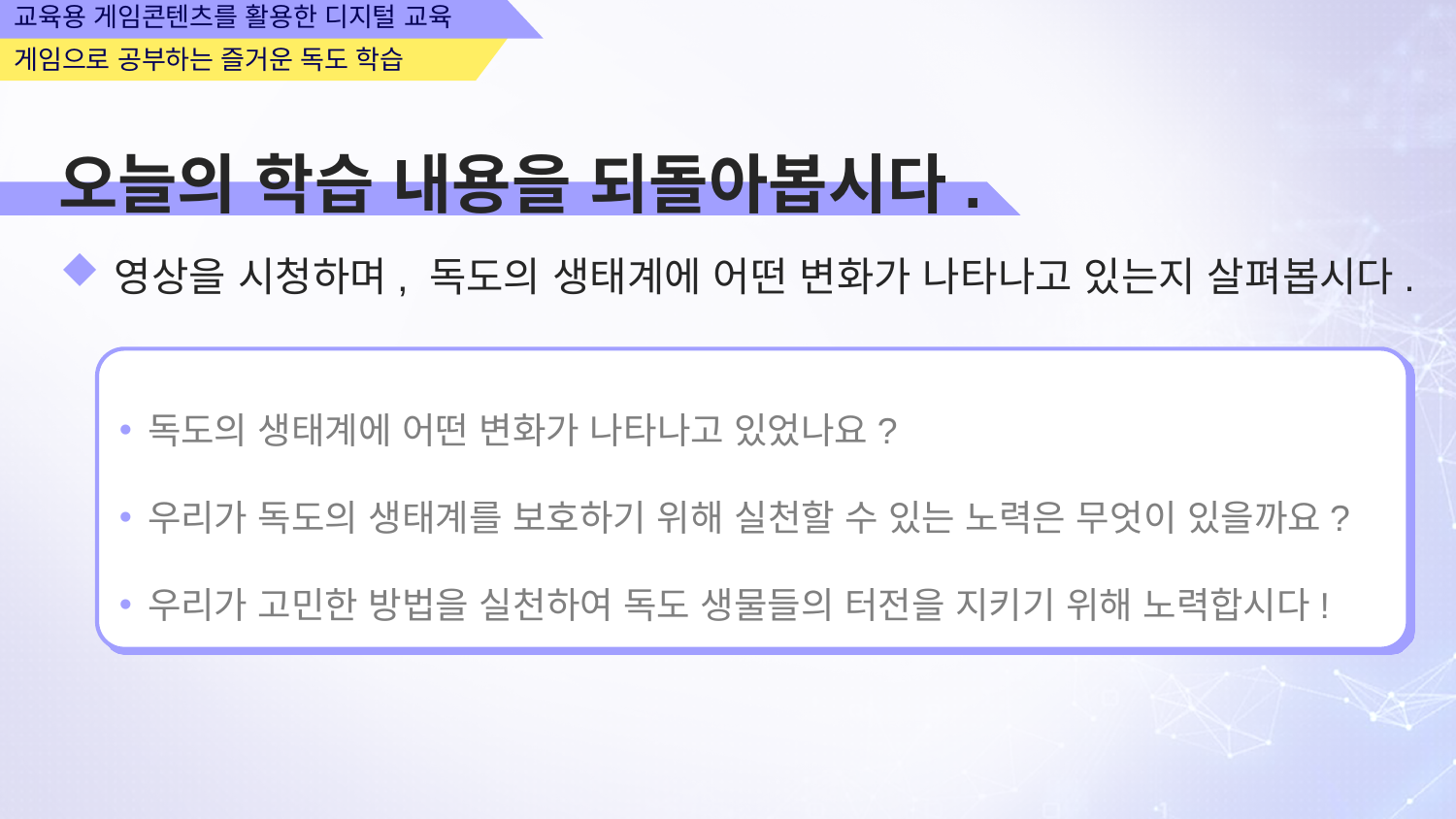

오늘의 학습 내용을 되돌아봅시다.

영상을 시청하며, 독도의 생태계에 어떤 변화가 나타나고 있는지 살펴봅시다.
독도의 생태계에 어떤 변화가 나타나고 있었나요?
우리가 독도의 생태계를 보호하기 위해 실천할 수 있는 노력은 무엇이 있을까요?
우리가 고민한 방법을 실천하여 독도 생물들의 터전을 지키기 위해 노력합시다!